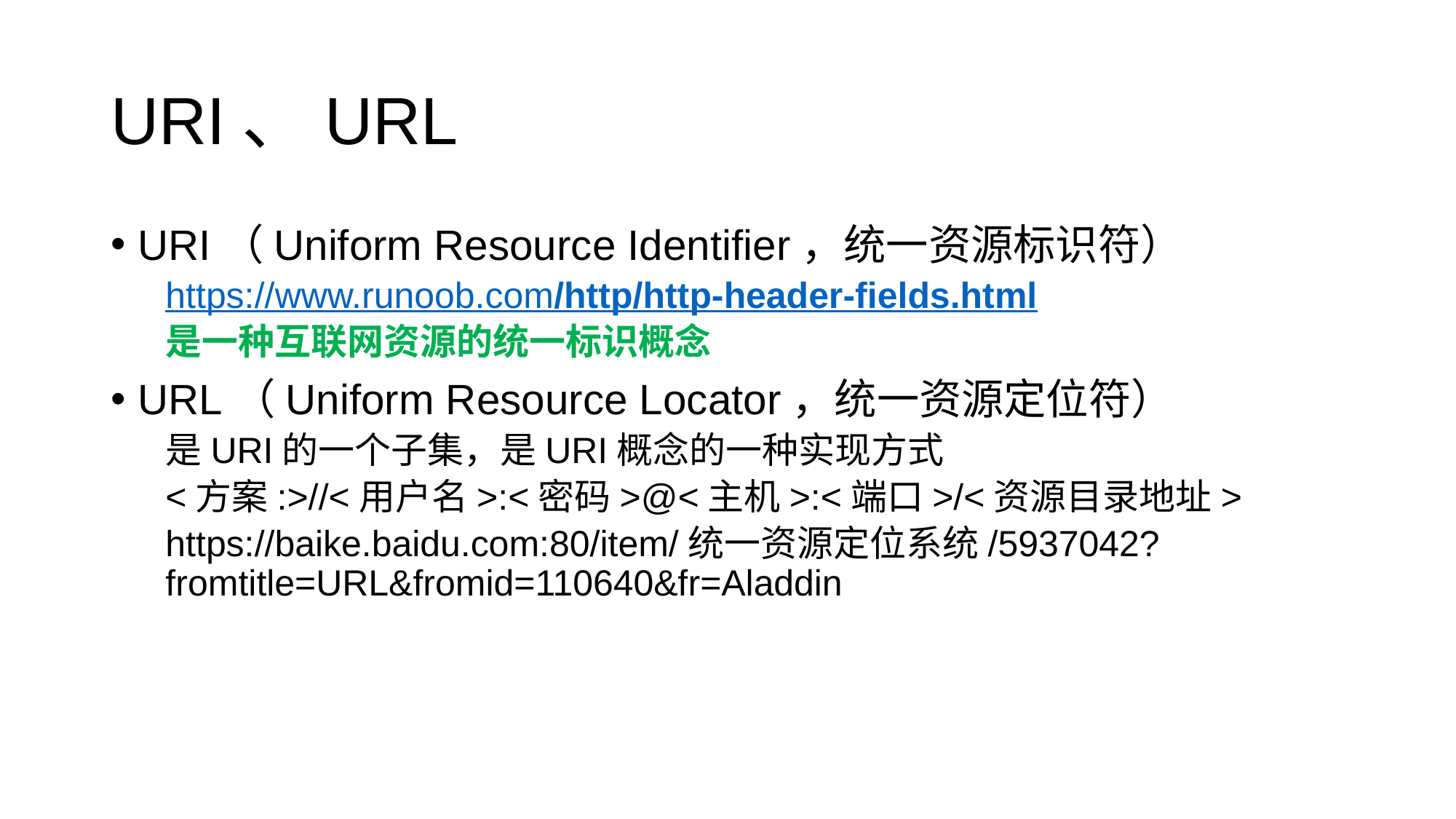

# URI、URL
URI（Uniform Resource Identifier，统一资源标识符）
https://www.runoob.com/http/http-header-fields.html
是一种互联网资源的统一标识概念
URL（Uniform Resource Locator，统一资源定位符）
是URI的一个子集，是URI概念的一种实现方式
<方案:>//<用户名>:<密码>@<主机>:<端口>/<资源目录地址>
https://baike.baidu.com:80/item/统一资源定位系统/5937042?fromtitle=URL&fromid=110640&fr=Aladdin